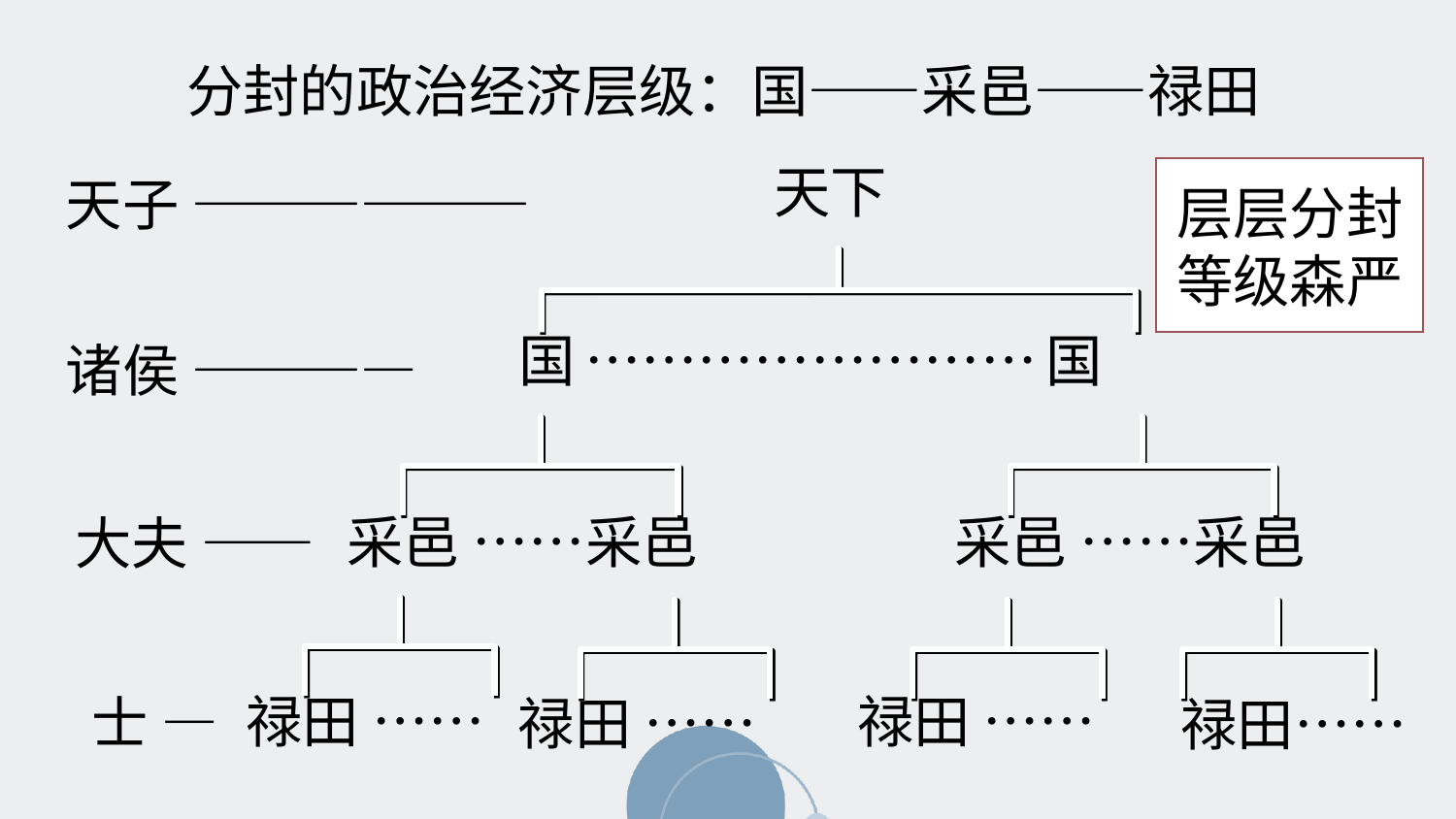

分封的政治经济层级：国——采邑——禄田

天下
层层分封等级森严
天子 ——————
     国 …………………… 国
诸侯 ————

采邑 ……采邑
采邑 ……采邑
大夫 ——

禄田 ……
禄田 ……
士 —
禄田 ……
禄田……